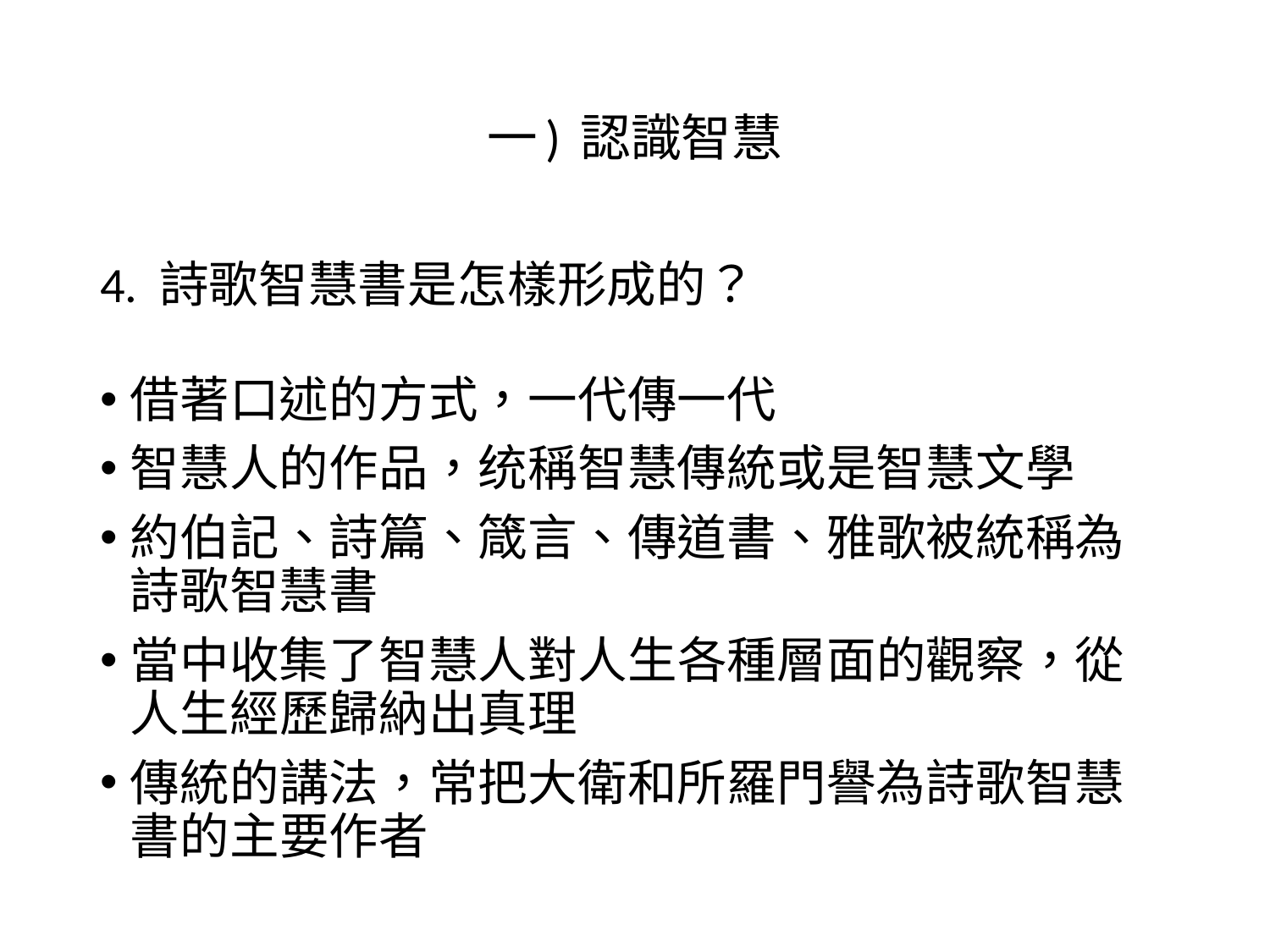

# 一) 認識智慧
4. 詩歌智慧書是怎樣形成的？

借著口述的方式，一代傳一代
智慧人的作品，统稱智慧傳統或是智慧文學
約伯記、詩篇、箴言、傳道書、雅歌被統稱為詩歌智慧書
當中收集了智慧人對人生各種層面的觀察，從人生經歷歸納出真理
傳統的講法，常把大衛和所羅門譽為詩歌智慧書的主要作者